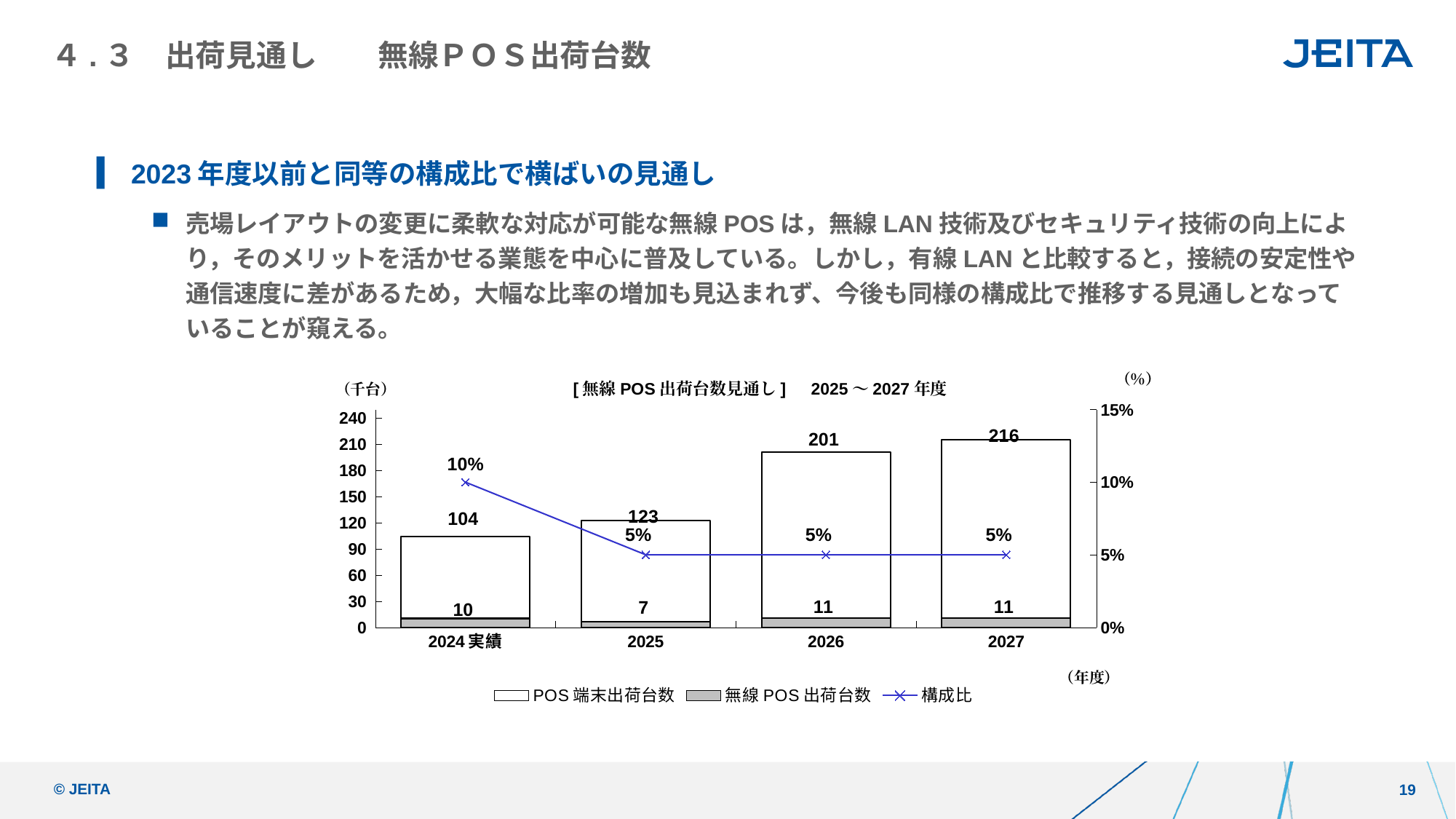

# ４.３　出荷見通し　　無線ＰＯＳ出荷台数
2023年度以前と同等の構成比で横ばいの見通し
売場レイアウトの変更に柔軟な対応が可能な無線POSは，無線LAN技術及びセキュリティ技術の向上により，そのメリットを活かせる業態を中心に普及している。しかし，有線LANと比較すると，接続の安定性や通信速度に差があるため，大幅な比率の増加も見込まれず、今後も同様の構成比で推移する見通しとなっていることが窺える。

（千台）
[無線POS出荷台数見通し]　2025～2027年度
（％）

### Chart

| Category | POS端末出荷台数 | 無線POS出荷台数 | 構成比 |
|---|---|---|---|
| 2024実績 | 104.087 | 10.296 | 0.1 |
| 2025 | 122.718573 | 6.626802942000001 | 0.05 |
| 2026 | 201.34611584357143 | 10.930217717222451 | 0.05 |
| 2027 | 215.52663514512582 | 11.022647911707868 | 0.05 |
（年度）
© JEITA